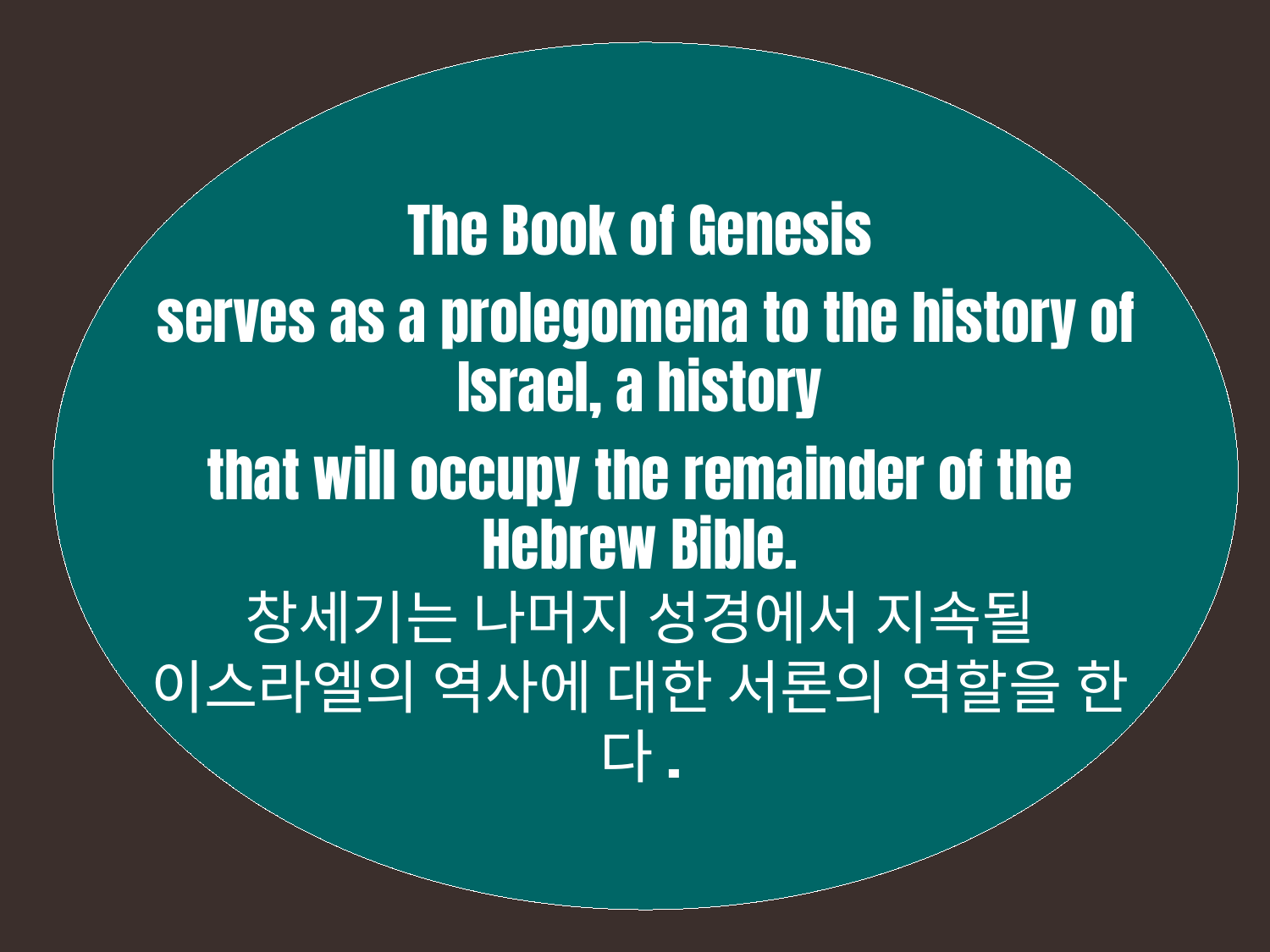

The Book of Genesis
 serves as a prolegomena to the history of Israel, a history
that will occupy the remainder of the Hebrew Bible.
창세기는 나머지 성경에서 지속될 이스라엘의 역사에 대한 서론의 역할을 한다.